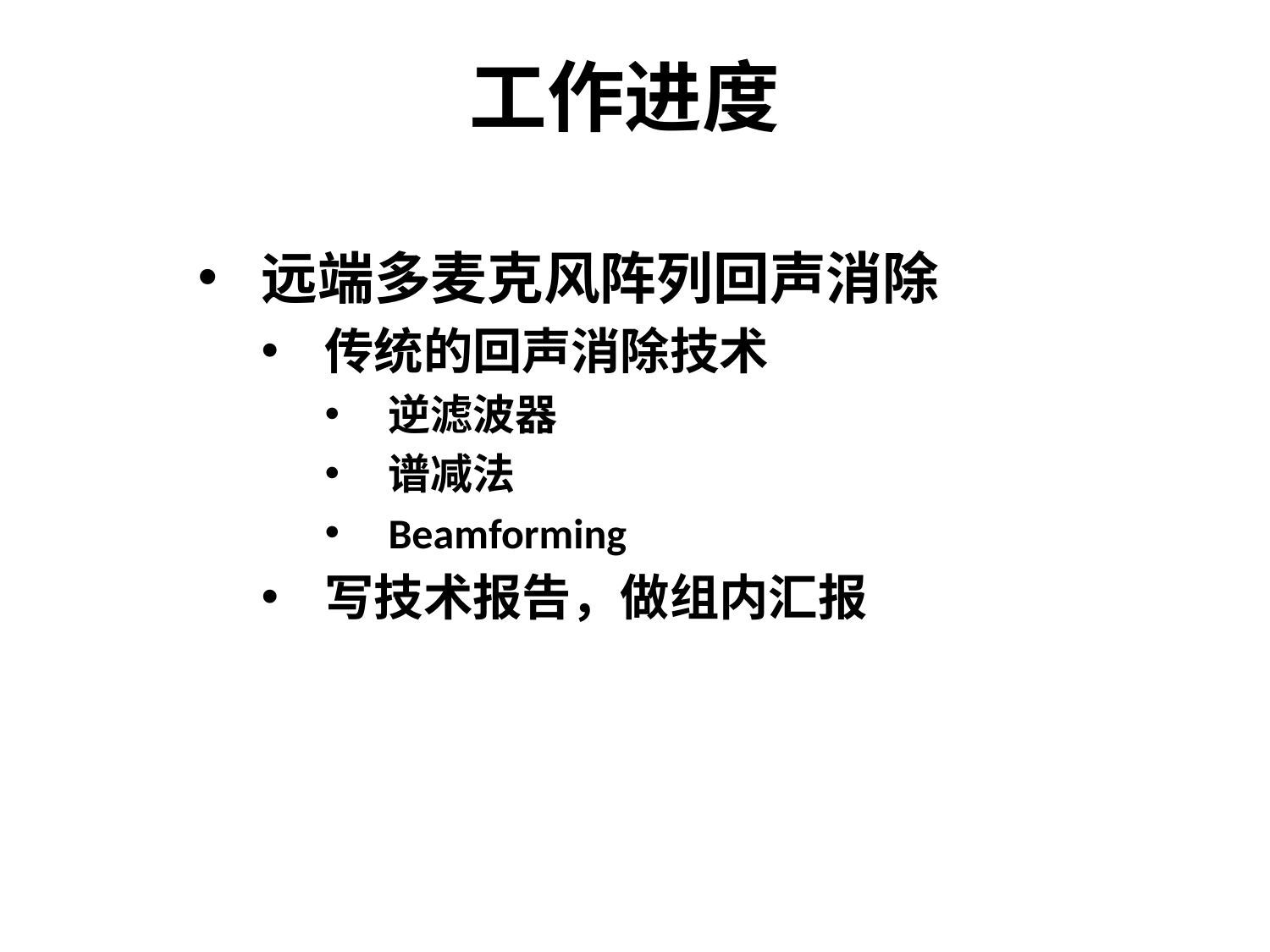

# 工作进度
远端多麦克风阵列回声消除
传统的回声消除技术
逆滤波器
谱减法
Beamforming
写技术报告，做组内汇报